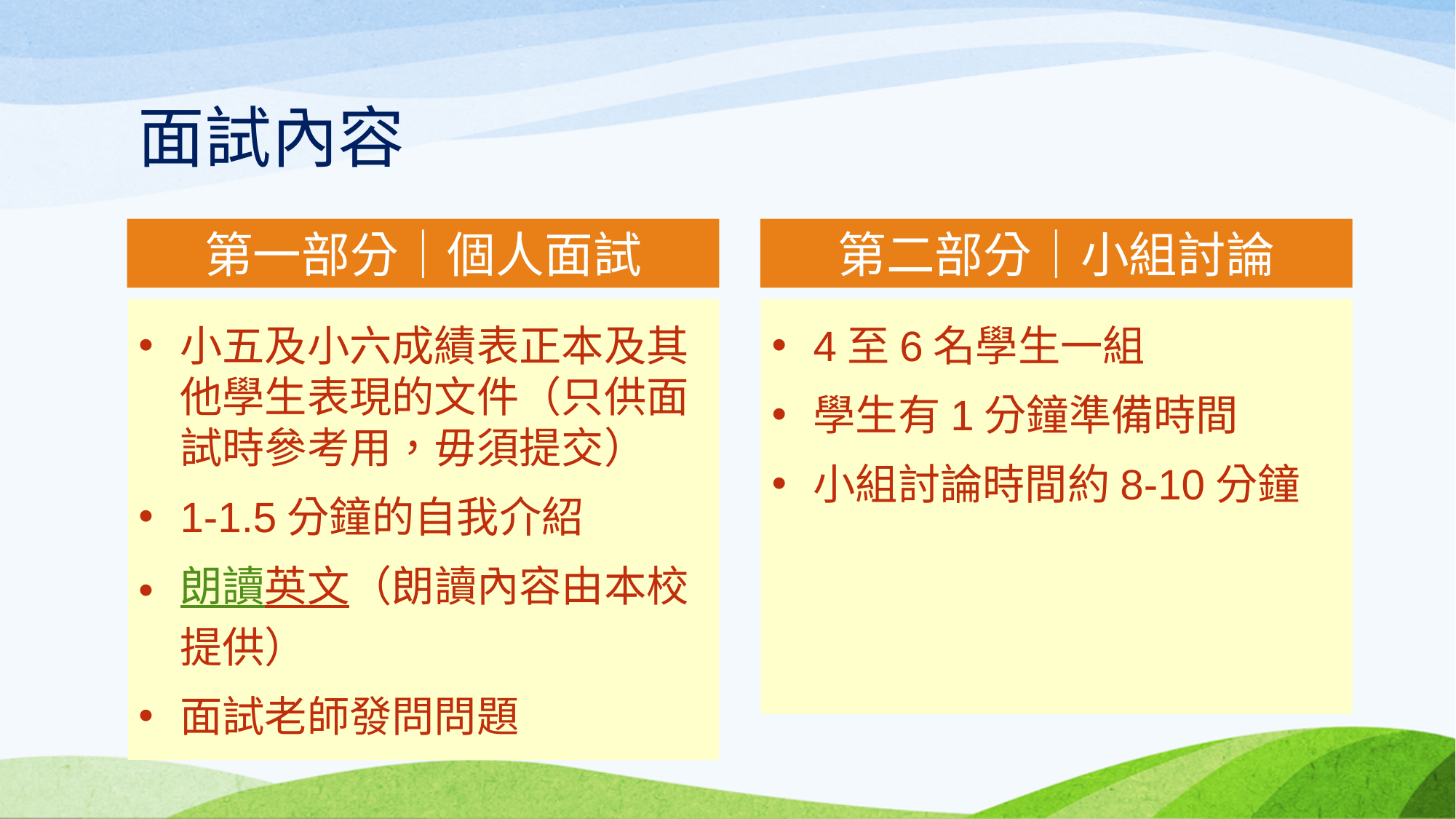

# 面試內容
第二部分｜小組討論
第一部分｜個人面試
小五及小六成績表正本及其他學生表現的文件（只供面試時參考用，毋須提交）
1-1.5分鐘的自我介紹
朗讀英文（朗讀內容由本校提供）
面試老師發問問題

4至6名學生一組
學生有1分鐘準備時間
小組討論時間約8-10分鐘